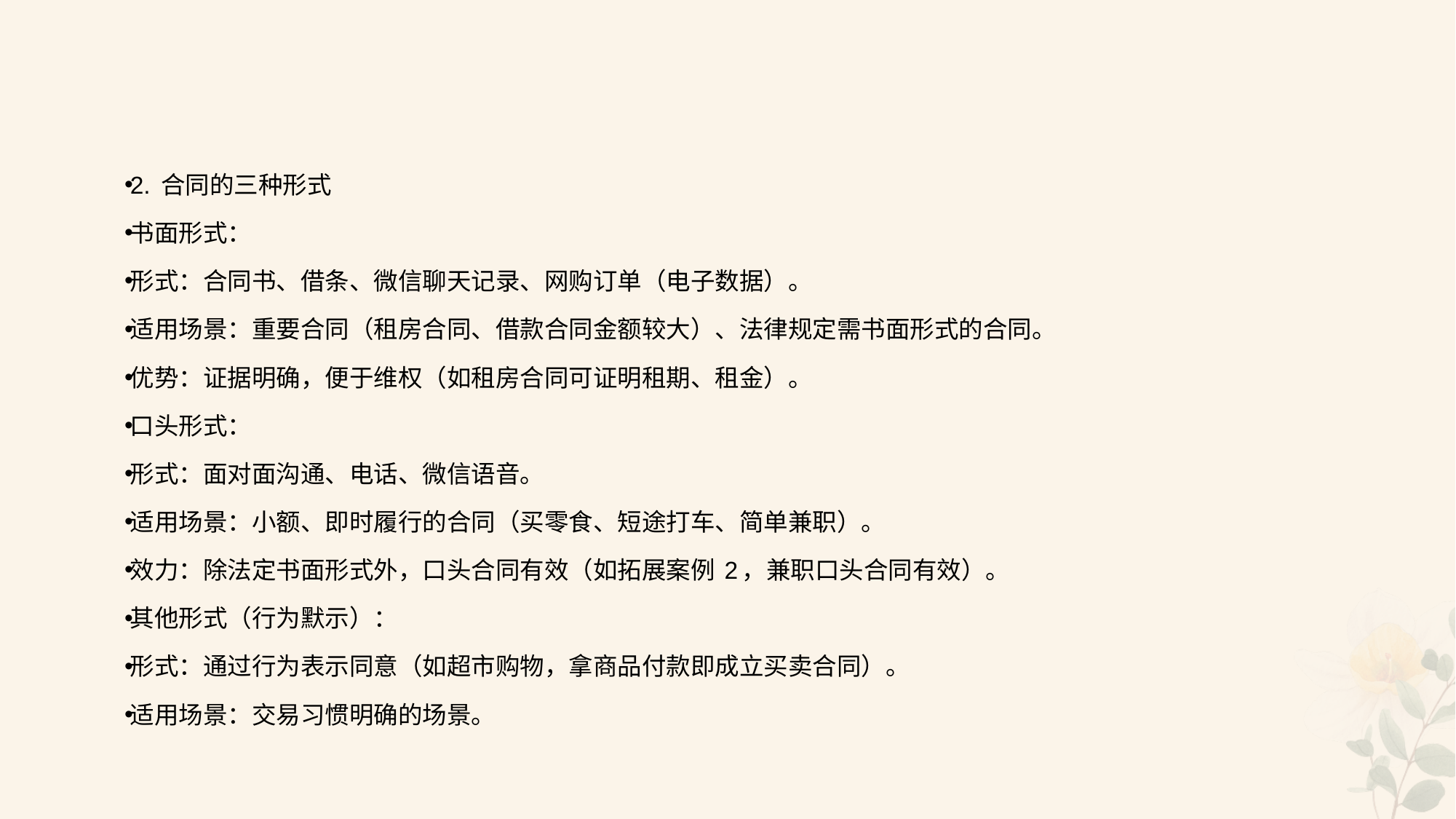

#
2. 合同的三种形式
书面形式：
形式：合同书、借条、微信聊天记录、网购订单（电子数据）。
适用场景：重要合同（租房合同、借款合同金额较大）、法律规定需书面形式的合同。
优势：证据明确，便于维权（如租房合同可证明租期、租金）。
口头形式：
形式：面对面沟通、电话、微信语音。
适用场景：小额、即时履行的合同（买零食、短途打车、简单兼职）。
效力：除法定书面形式外，口头合同有效（如拓展案例 2，兼职口头合同有效）。
其他形式（行为默示）：
形式：通过行为表示同意（如超市购物，拿商品付款即成立买卖合同）。
适用场景：交易习惯明确的场景。